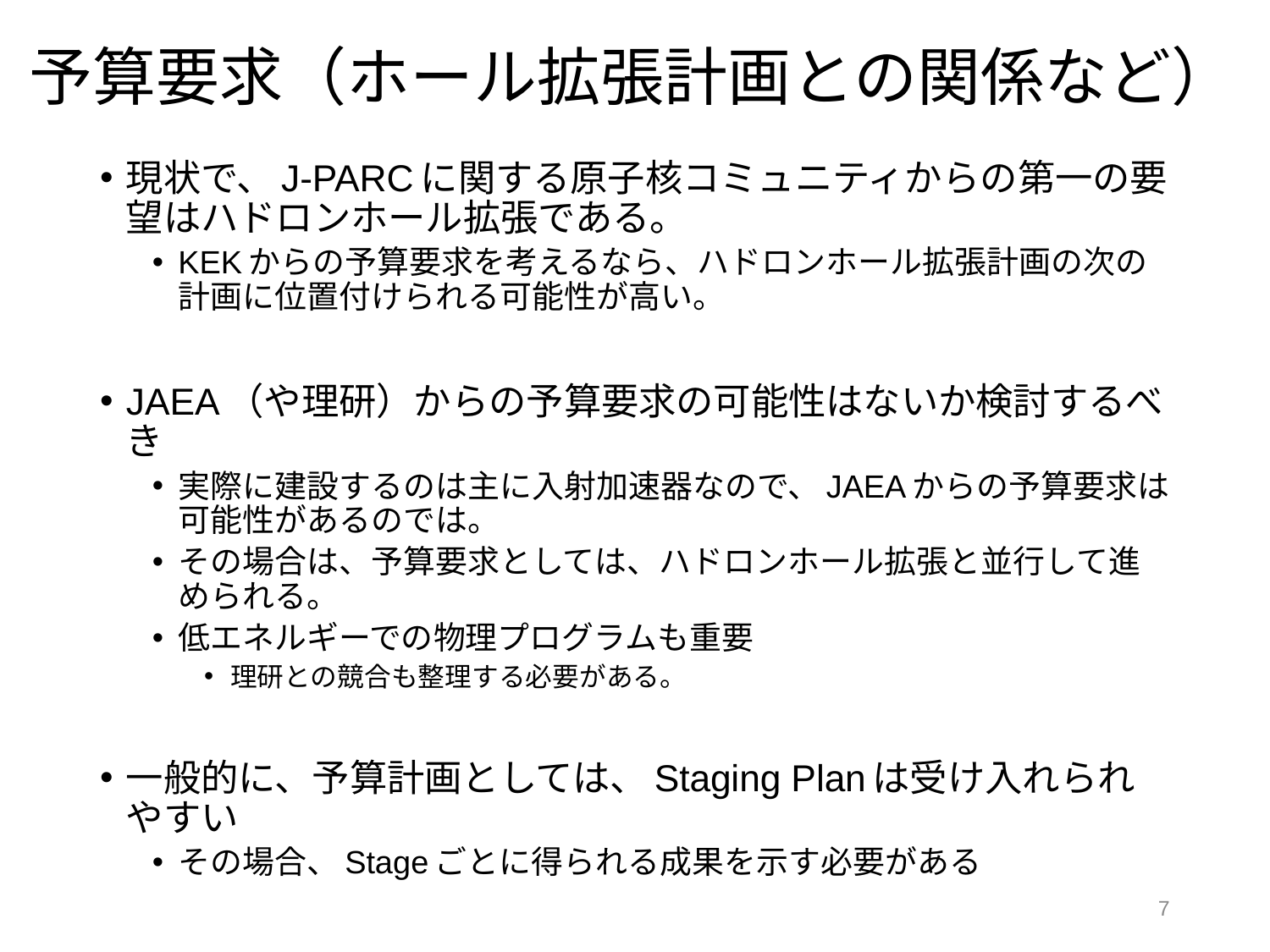

# 予算要求（ホール拡張計画との関係など）
現状で、J-PARCに関する原子核コミュニティからの第一の要望はハドロンホール拡張である。
KEKからの予算要求を考えるなら、ハドロンホール拡張計画の次の計画に位置付けられる可能性が高い。

JAEA（や理研）からの予算要求の可能性はないか検討するべき
実際に建設するのは主に入射加速器なので、JAEAからの予算要求は可能性があるのでは。
その場合は、予算要求としては、ハドロンホール拡張と並行して進められる。
低エネルギーでの物理プログラムも重要
理研との競合も整理する必要がある。

一般的に、予算計画としては、Staging Planは受け入れられやすい
その場合、Stageごとに得られる成果を示す必要がある
7